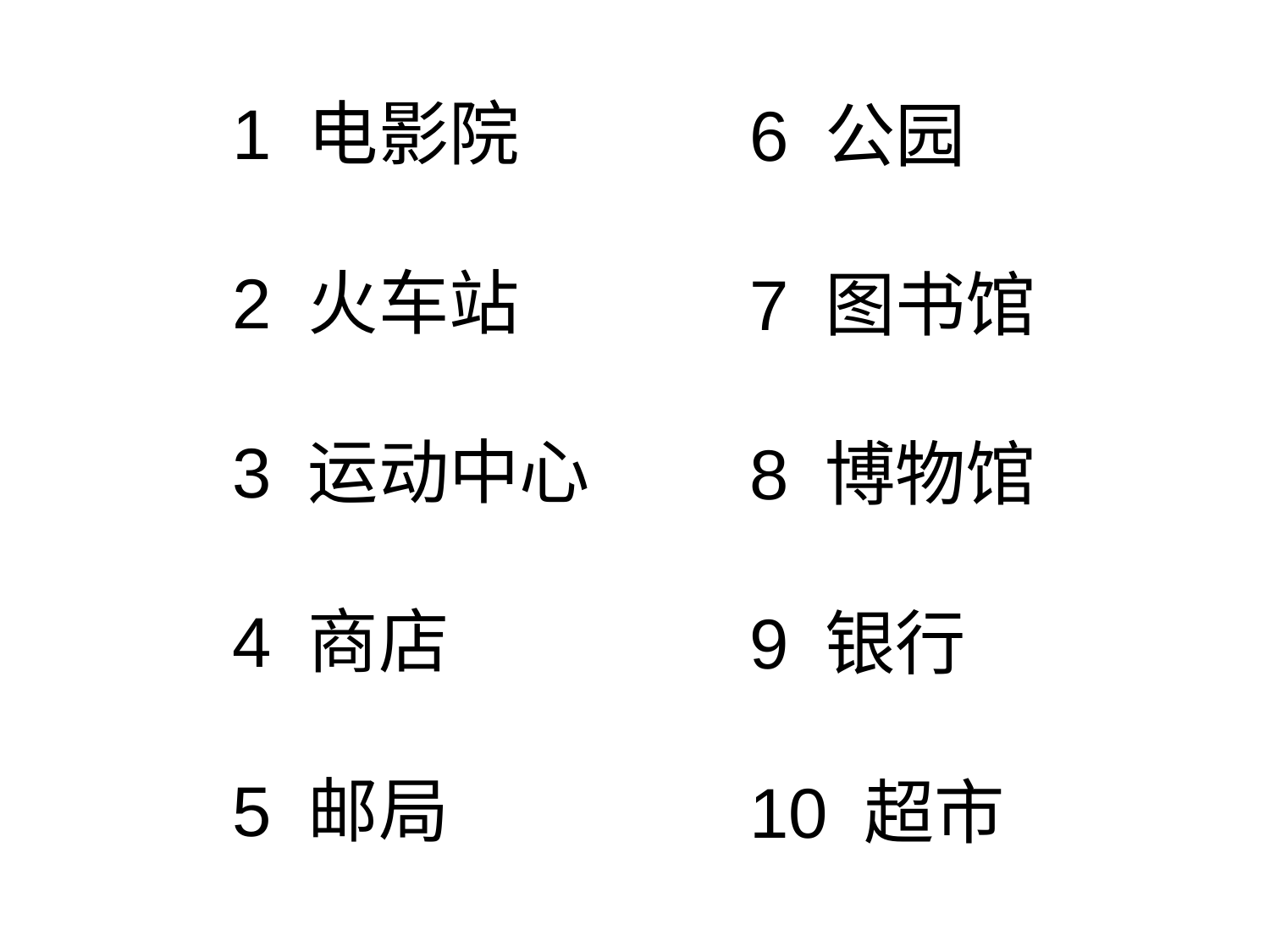

1 电影院

2 火车站

3 运动中心

4 商店

5 邮局
6 公园

7 图书馆

8 博物馆

9 银行

10 超市